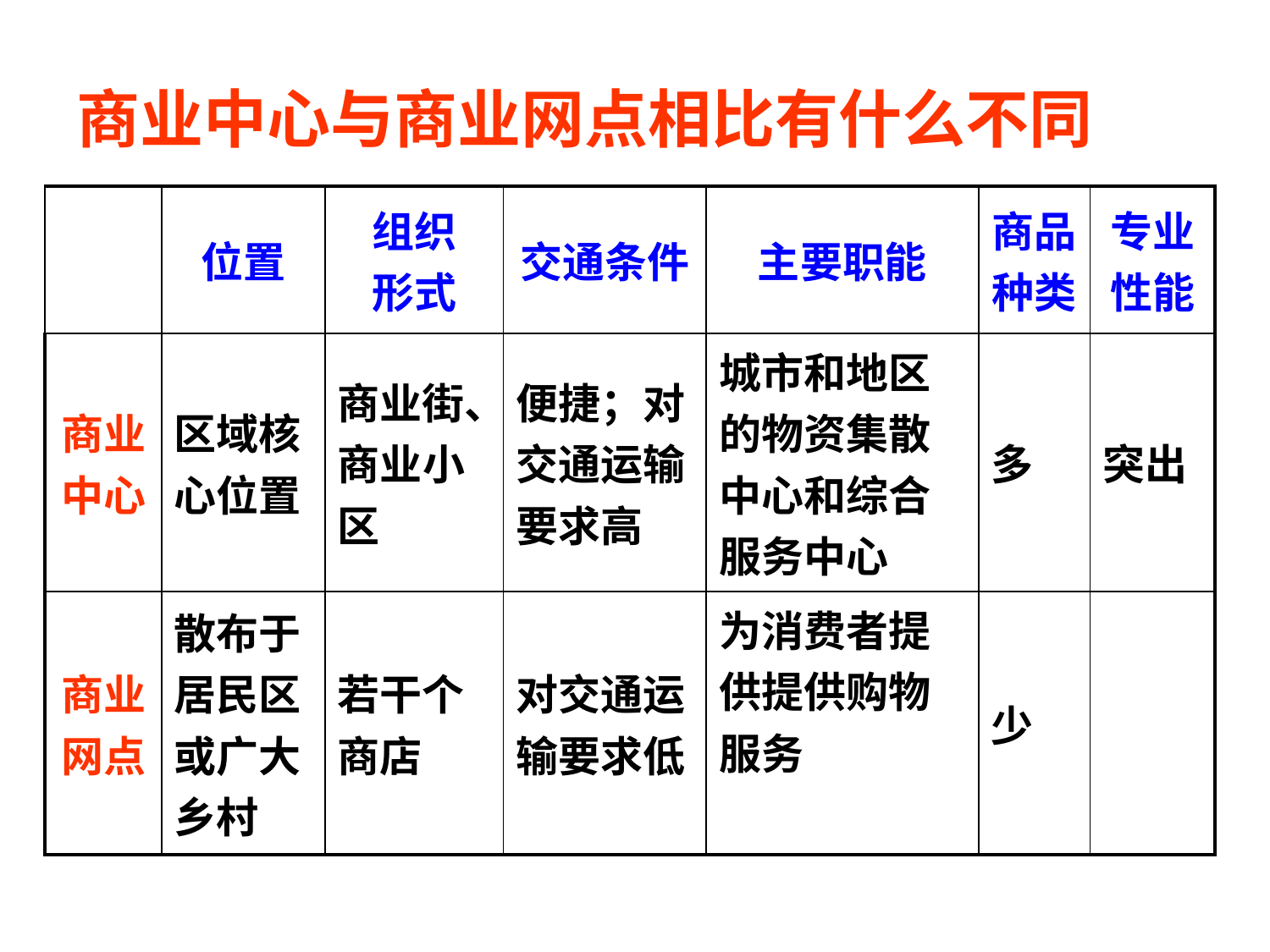

# 商业中心与商业网点相比有什么不同
|  | 位置 | 组织 形式 | 交通条件 | 主要职能 | 商品种类 | 专业性能 |
| --- | --- | --- | --- | --- | --- | --- |
| 商业中心 | 区域核心位置 | 商业街、商业小区 | 便捷；对交通运输要求高 | 城市和地区的物资集散中心和综合服务中心 | 多 | 突出 |
| 商业网点 | 散布于居民区或广大乡村 | 若干个商店 | 对交通运输要求低 | 为消费者提供提供购物服务 | 少 |  |